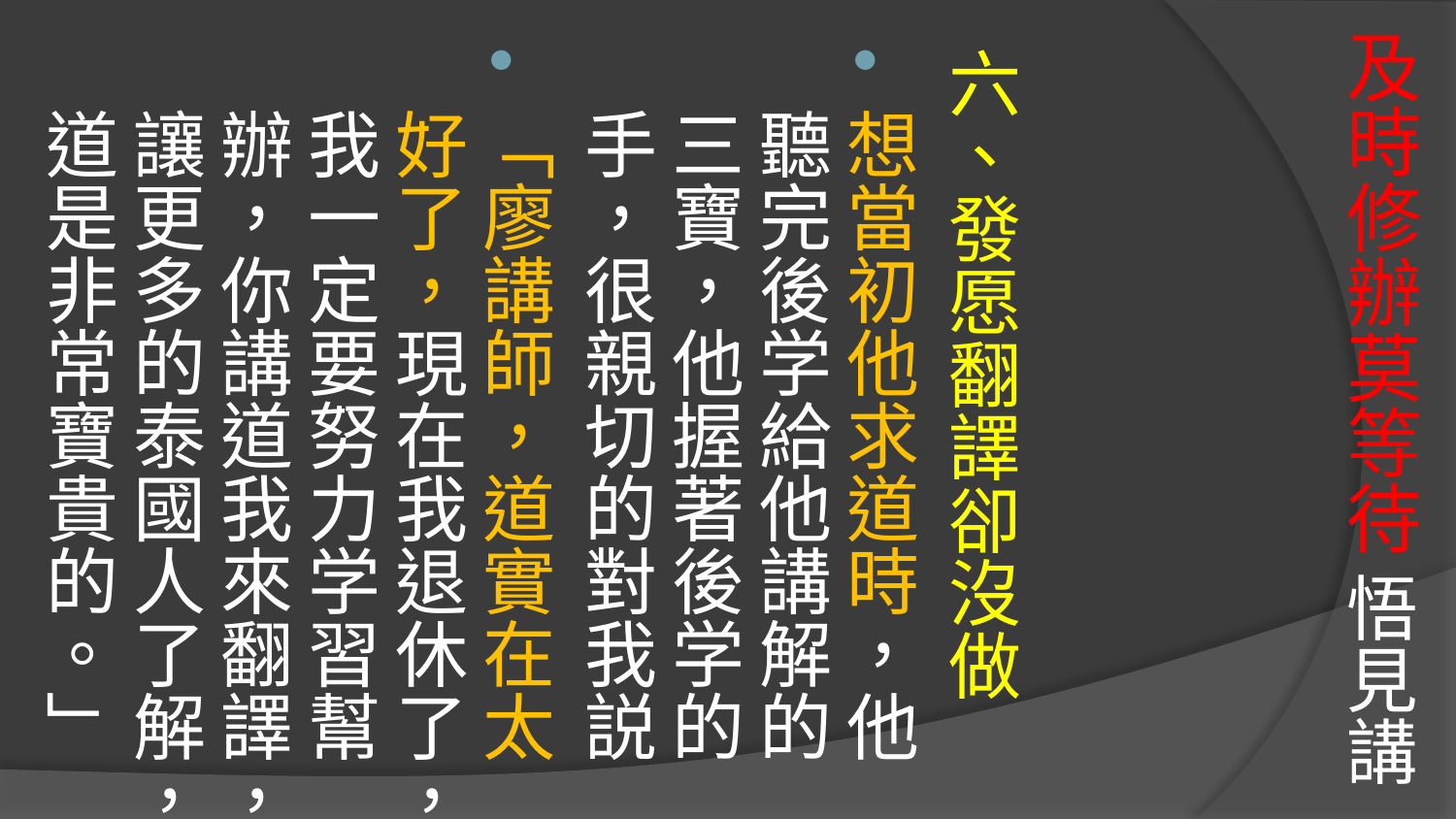

# 及時修辦莫等待 悟見講
六、發愿翻譯卻沒做
想當初他求道時，他聽完後学給他講解的三寶，他握著後学的手，很親切的對我説
「廖講師，道實在太好了，現在我退休了，我一定要努力学習幫辦，你講道我來翻譯，讓更多的泰國人了解，道是非常寶貴的。」